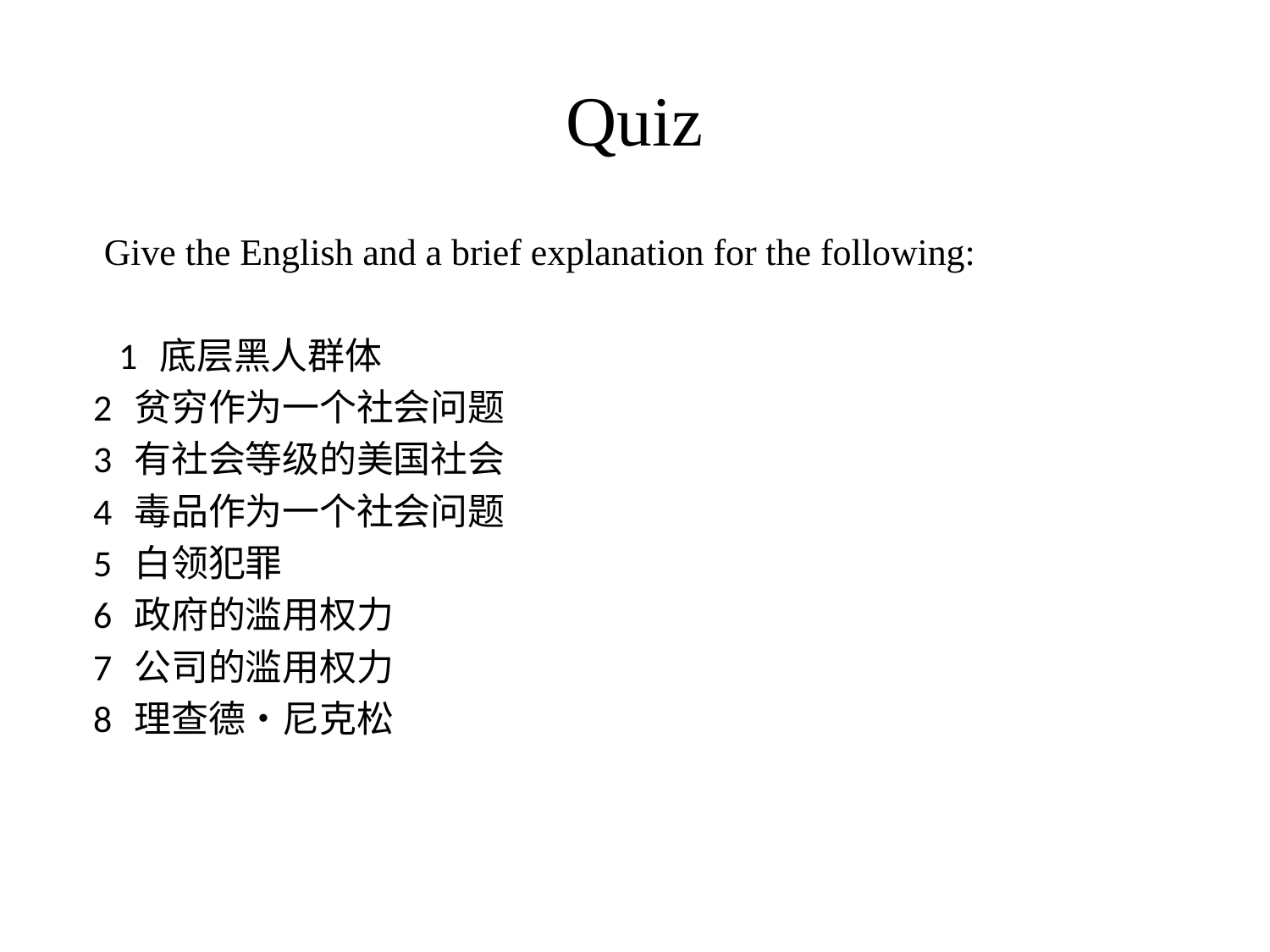

# Quiz
   Give the English and a brief explanation for the following:

     1  底层黑人群体
  2  贫穷作为一个社会问题
  3  有社会等级的美国社会
  4  毒品作为一个社会问题
  5  白领犯罪
  6  政府的滥用权力
  7  公司的滥用权力
  8  理查德•尼克松